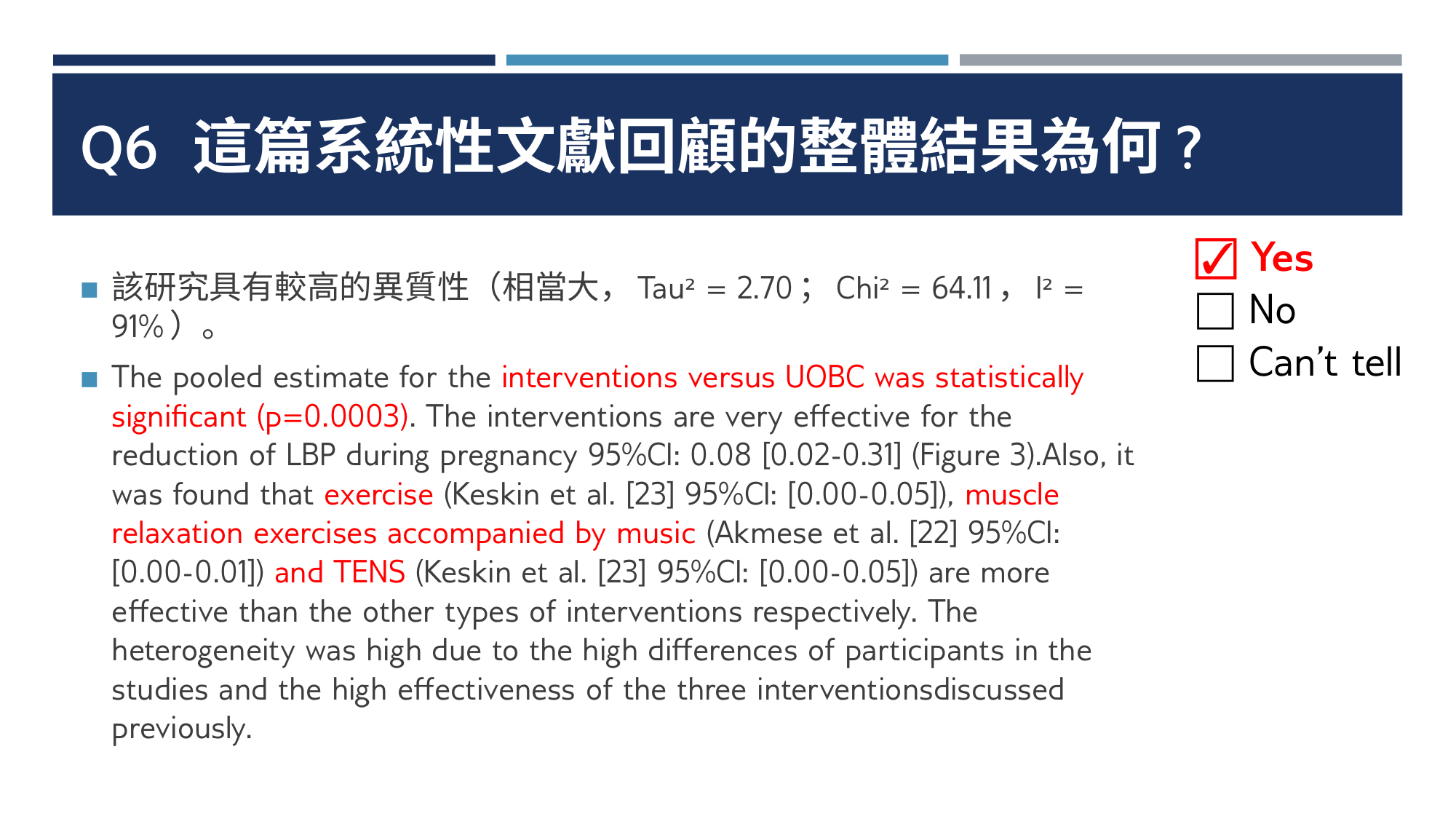

# Q6 這篇系統性文獻回顧的整體結果為何?
☑ Yes
⬜ No
⬜ Can’t tell
該研究具有較高的異質性（相當大，Tau² = 2.70；Chi² = 64.11，I² = 91%）。
The pooled estimate for the interventions versus UOBC was statistically significant (p=0.0003). The interventions are very effective for the reduction of LBP during pregnancy 95%CI: 0.08 [0.02-0.31] (Figure 3).Also, it was found that exercise (Keskin et al. [23] 95%CI: [0.00-0.05]), muscle relaxation exercises accompanied by music (Akmese et al. [22] 95%CI: [0.00-0.01]) and TENS (Keskin et al. [23] 95%CI: [0.00-0.05]) are more effective than the other types of interventions respectively. The heterogeneity was high due to the high differences of participants in the studies and the high effectiveness of the three interventionsdiscussed previously.